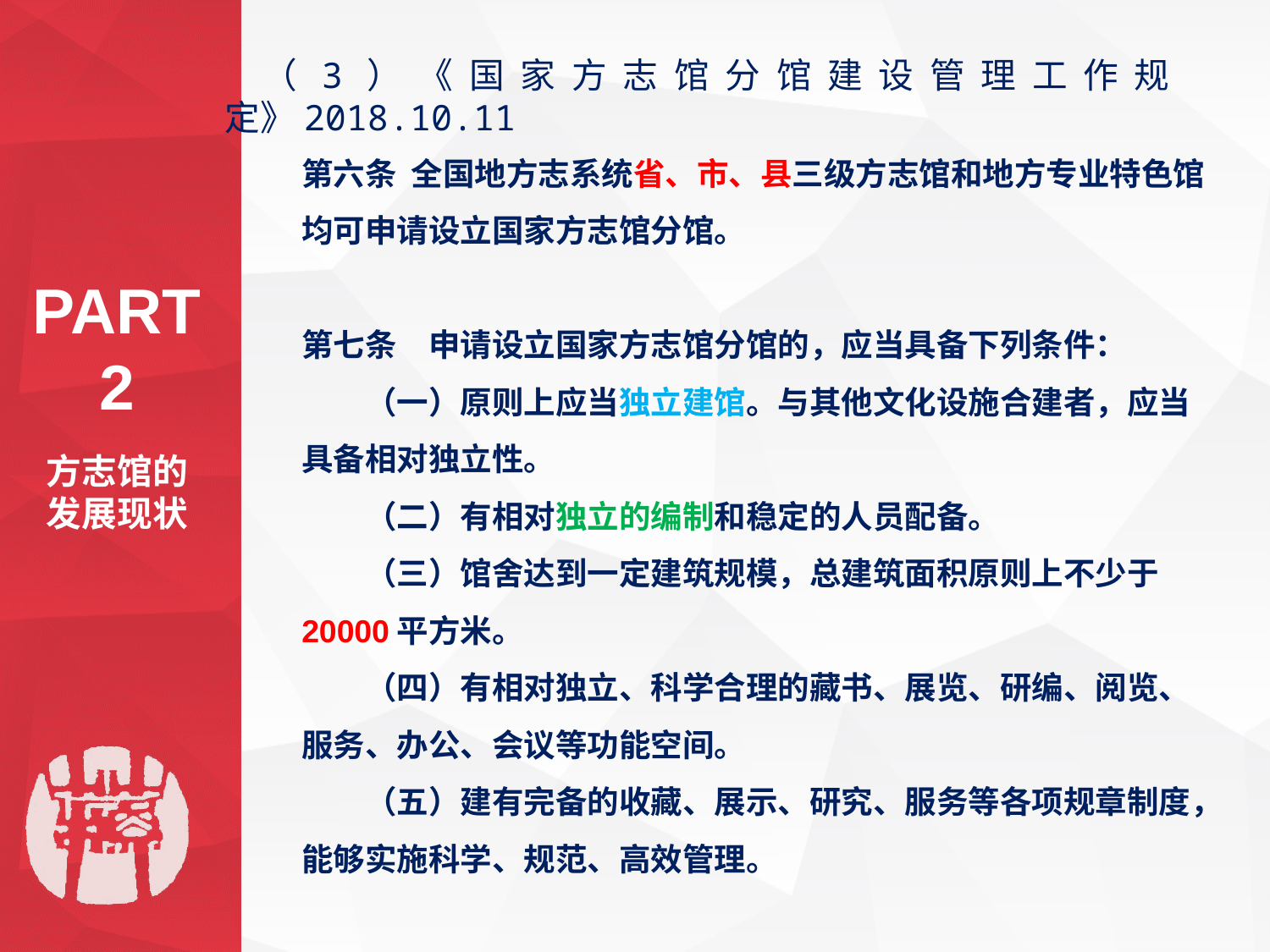

（3）《国家方志馆分馆建设管理工作规定》2018.10.11
第六条  全国地方志系统省、市、县三级方志馆和地方专业特色馆均可申请设立国家方志馆分馆。

第七条　申请设立国家方志馆分馆的，应当具备下列条件：
　　（一）原则上应当独立建馆。与其他文化设施合建者，应当具备相对独立性。
　　（二）有相对独立的编制和稳定的人员配备。
　　（三）馆舍达到一定建筑规模，总建筑面积原则上不少于20000平方米。
　　（四）有相对独立、科学合理的藏书、展览、研编、阅览、服务、办公、会议等功能空间。
　　（五）建有完备的收藏、展示、研究、服务等各项规章制度，能够实施科学、规范、高效管理。

PART 2
方志馆的发展现状